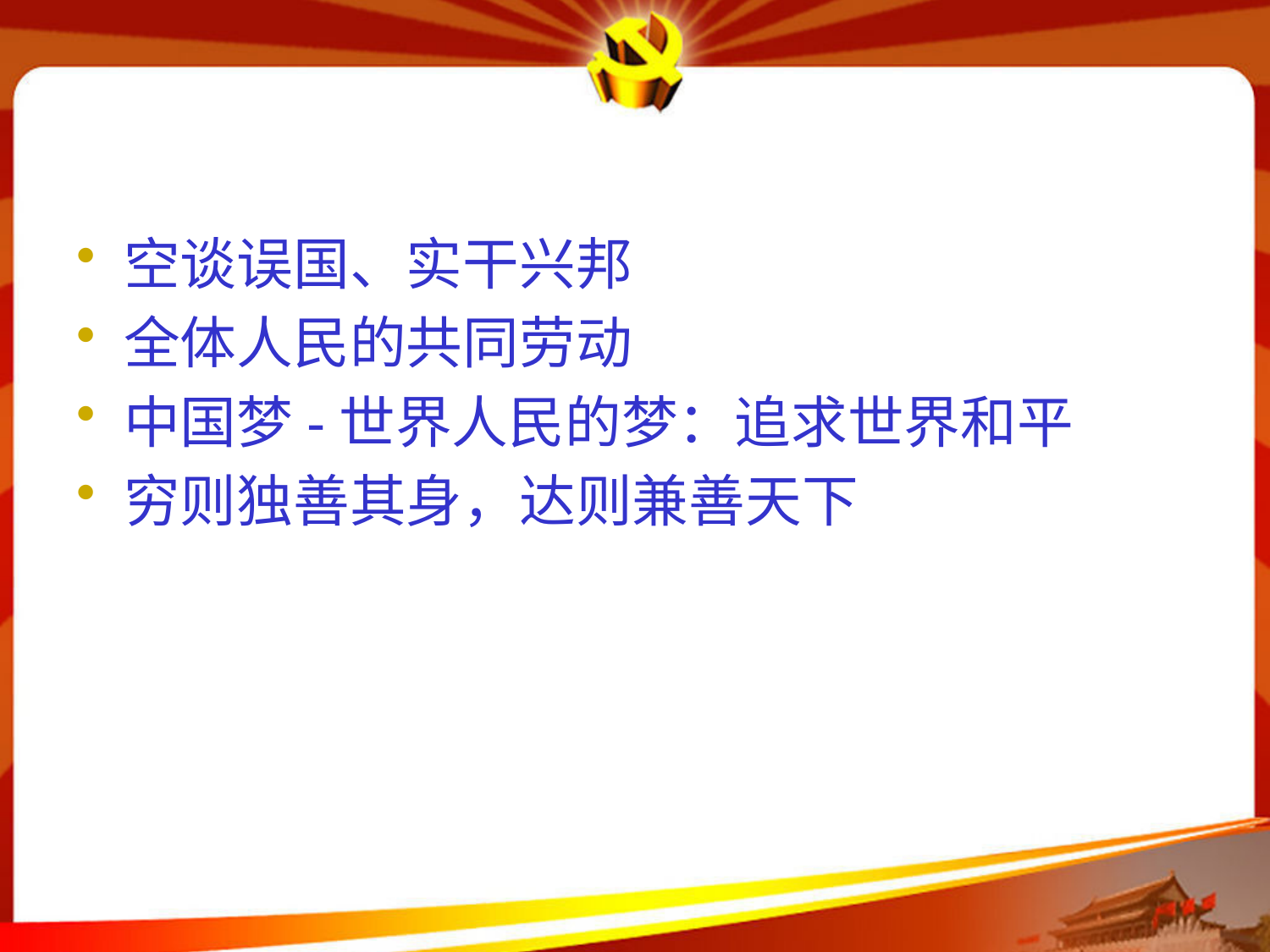

#
空谈误国、实干兴邦
全体人民的共同劳动
中国梦-世界人民的梦：追求世界和平
穷则独善其身，达则兼善天下